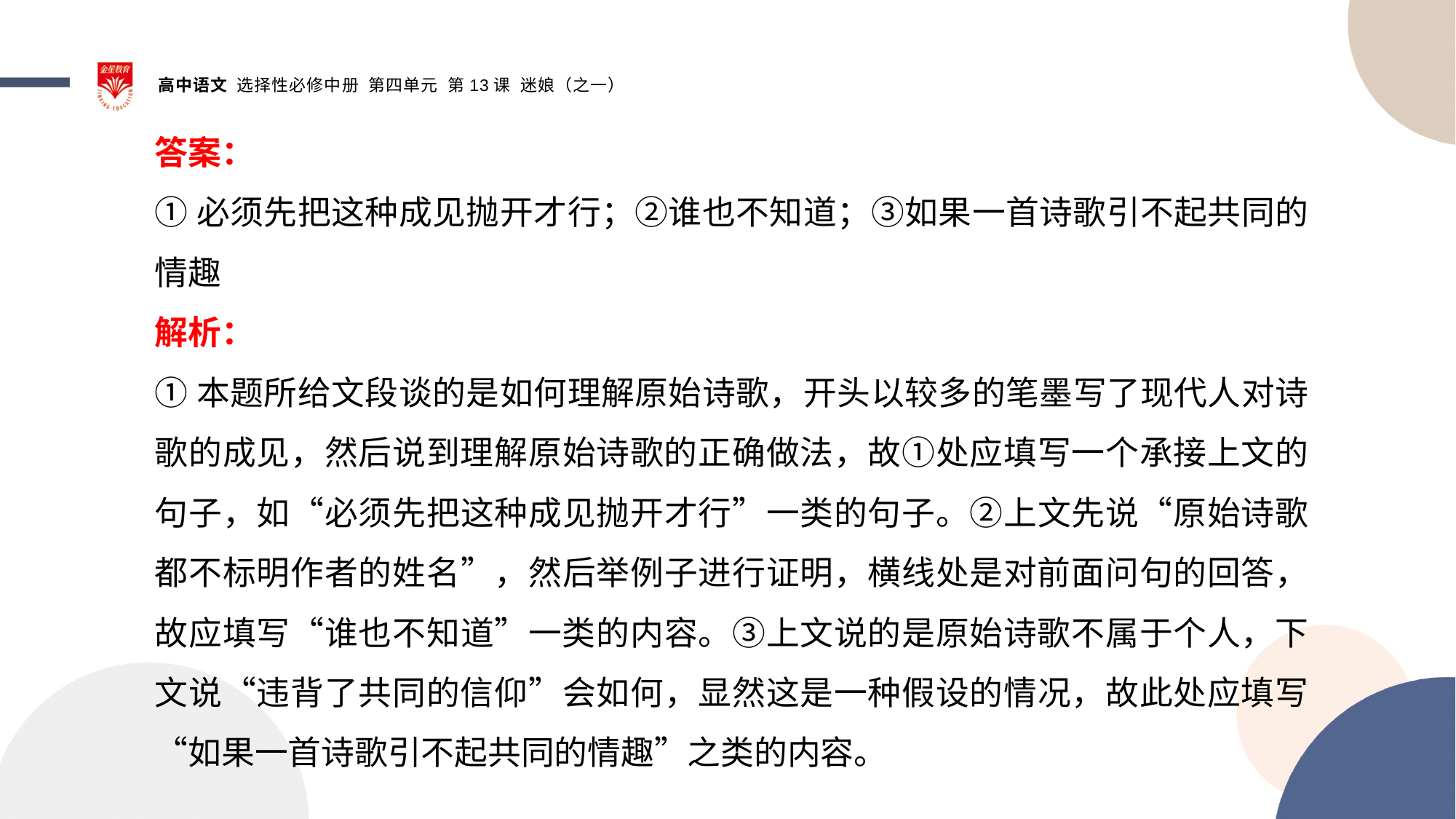

答案：
①必须先把这种成见抛开才行；②谁也不知道；③如果一首诗歌引不起共同的情趣
解析：
①本题所给文段谈的是如何理解原始诗歌，开头以较多的笔墨写了现代人对诗歌的成见，然后说到理解原始诗歌的正确做法，故①处应填写一个承接上文的句子，如“必须先把这种成见抛开才行”一类的句子。②上文先说“原始诗歌都不标明作者的姓名”，然后举例子进行证明，横线处是对前面问句的回答，故应填写“谁也不知道”一类的内容。③上文说的是原始诗歌不属于个人，下文说“违背了共同的信仰”会如何，显然这是一种假设的情况，故此处应填写“如果一首诗歌引不起共同的情趣”之类的内容。